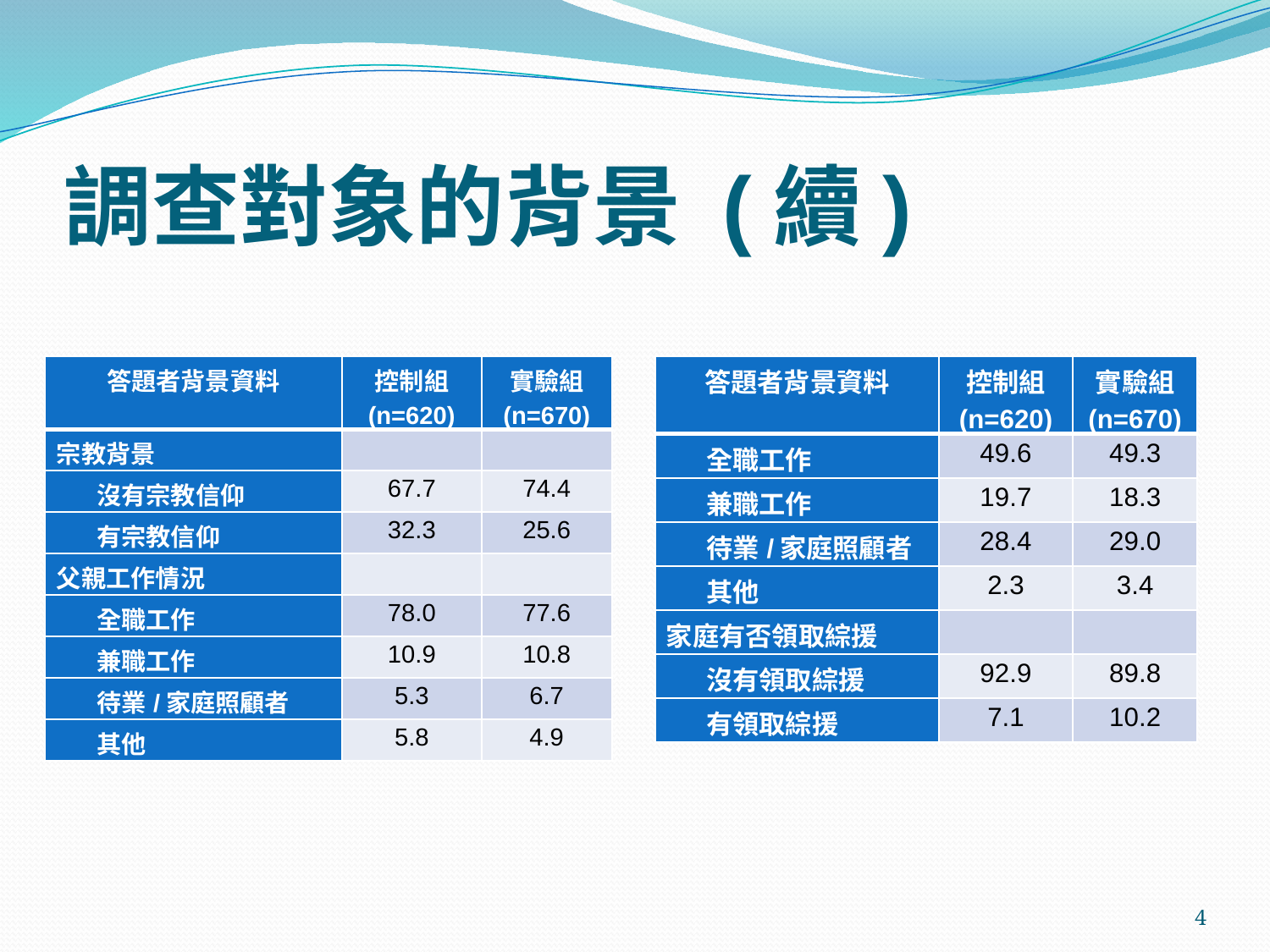

# 調查對象的背景 (續)
| 答題者背景資料 | 控制組 (n=620) | 實驗組 (n=670) |
| --- | --- | --- |
| 宗教背景 |  |  |
| 沒有宗教信仰 | 67.7 | 74.4 |
| 有宗教信仰 | 32.3 | 25.6 |
| 父親工作情況 |  |  |
| 全職工作 | 78.0 | 77.6 |
| 兼職工作 | 10.9 | 10.8 |
| 待業/家庭照顧者 | 5.3 | 6.7 |
| 其他 | 5.8 | 4.9 |
| 答題者背景資料 | 控制組 (n=620) | 實驗組 (n=670) |
| --- | --- | --- |
| 全職工作 | 49.6 | 49.3 |
| 兼職工作 | 19.7 | 18.3 |
| 待業/家庭照顧者 | 28.4 | 29.0 |
| 其他 | 2.3 | 3.4 |
| 家庭有否領取綜援 |  |  |
| 沒有領取綜援 | 92.9 | 89.8 |
| 有領取綜援 | 7.1 | 10.2 |
4